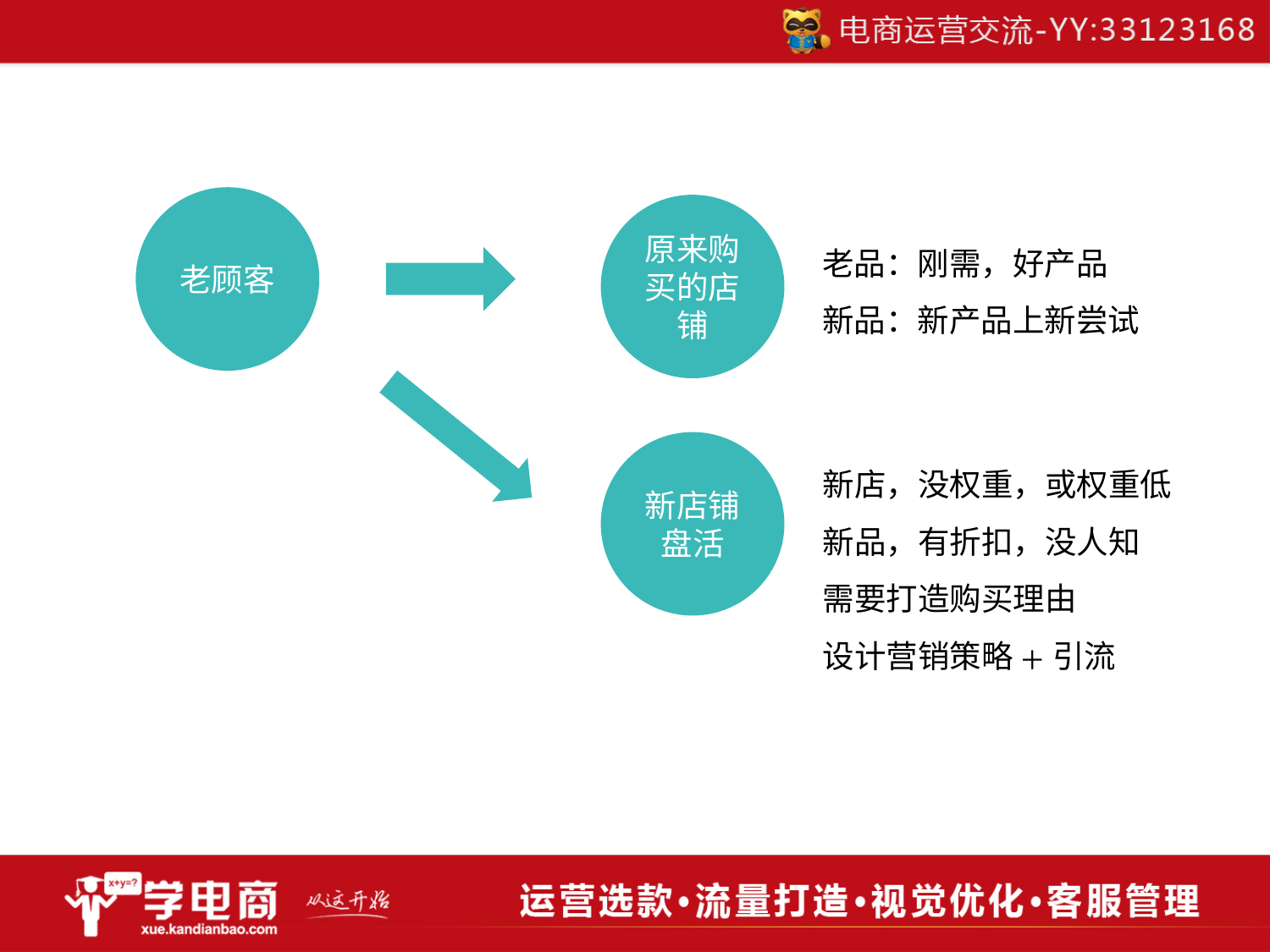

老顾客
原来购买的店铺
老品：刚需，好产品
新品：新产品上新尝试

新店铺
盘活
新店，没权重，或权重低
新品，有折扣，没人知
需要打造购买理由
设计营销策略+引流